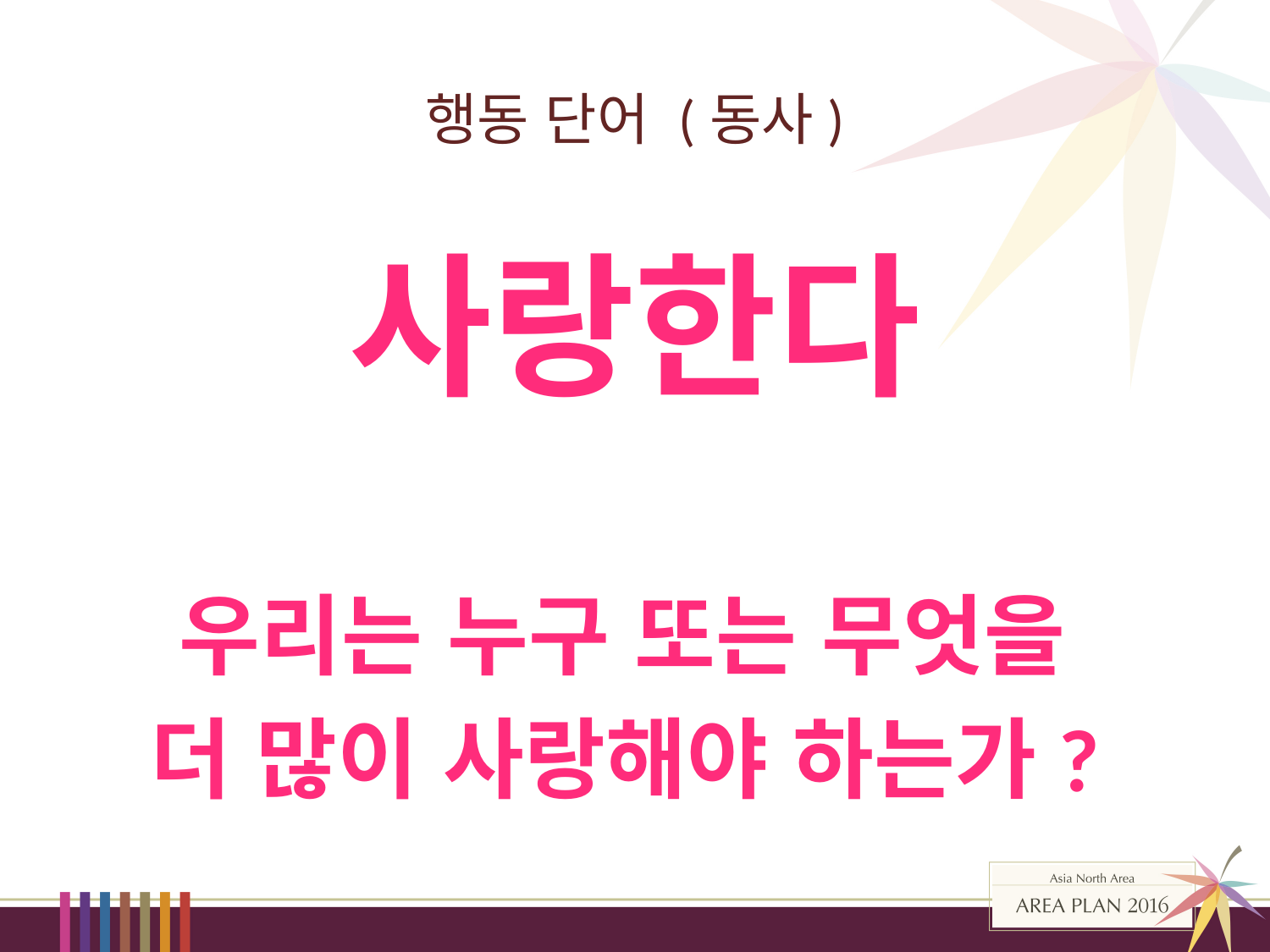

# 행동 단어 (동사)
사랑한다

우리는 누구 또는 무엇을
더 많이 사랑해야 하는가?